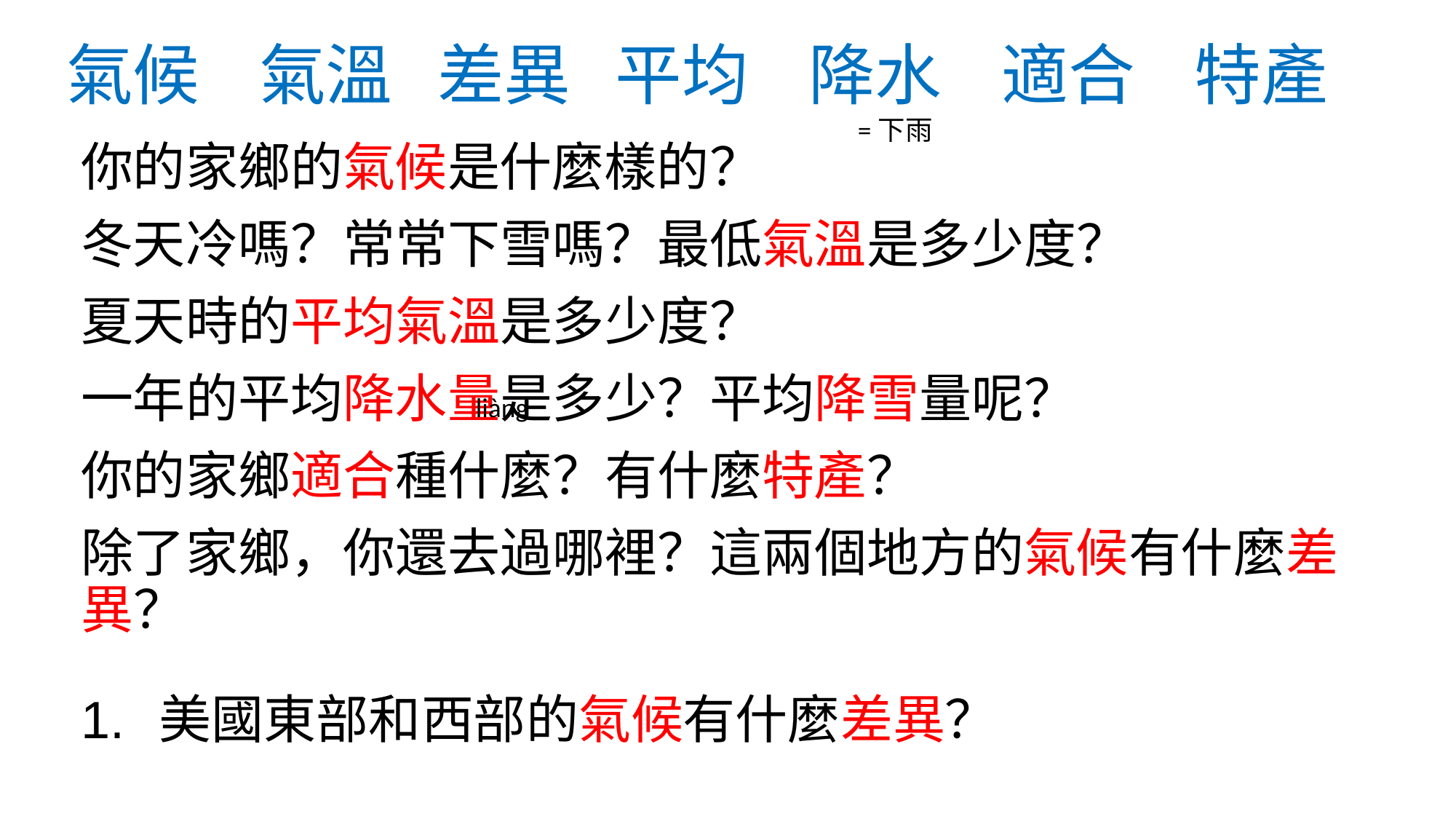

# 氣候    氣溫   差異   平均    降水    適合    特產
=下雨
你的家鄉的氣候是什麼樣的？
冬天冷嗎？常常下雪嗎？最低氣溫是多少度？
夏天時的平均氣溫是多少度？
一年的平均降水量是多少？平均降雪量呢？
你的家鄉適合種什麼？有什麼特產？
除了家鄉，你還去過哪裡？這兩個地方的氣候有什麼差異？
美國東部和西部的氣候有什麼差異？
liàng